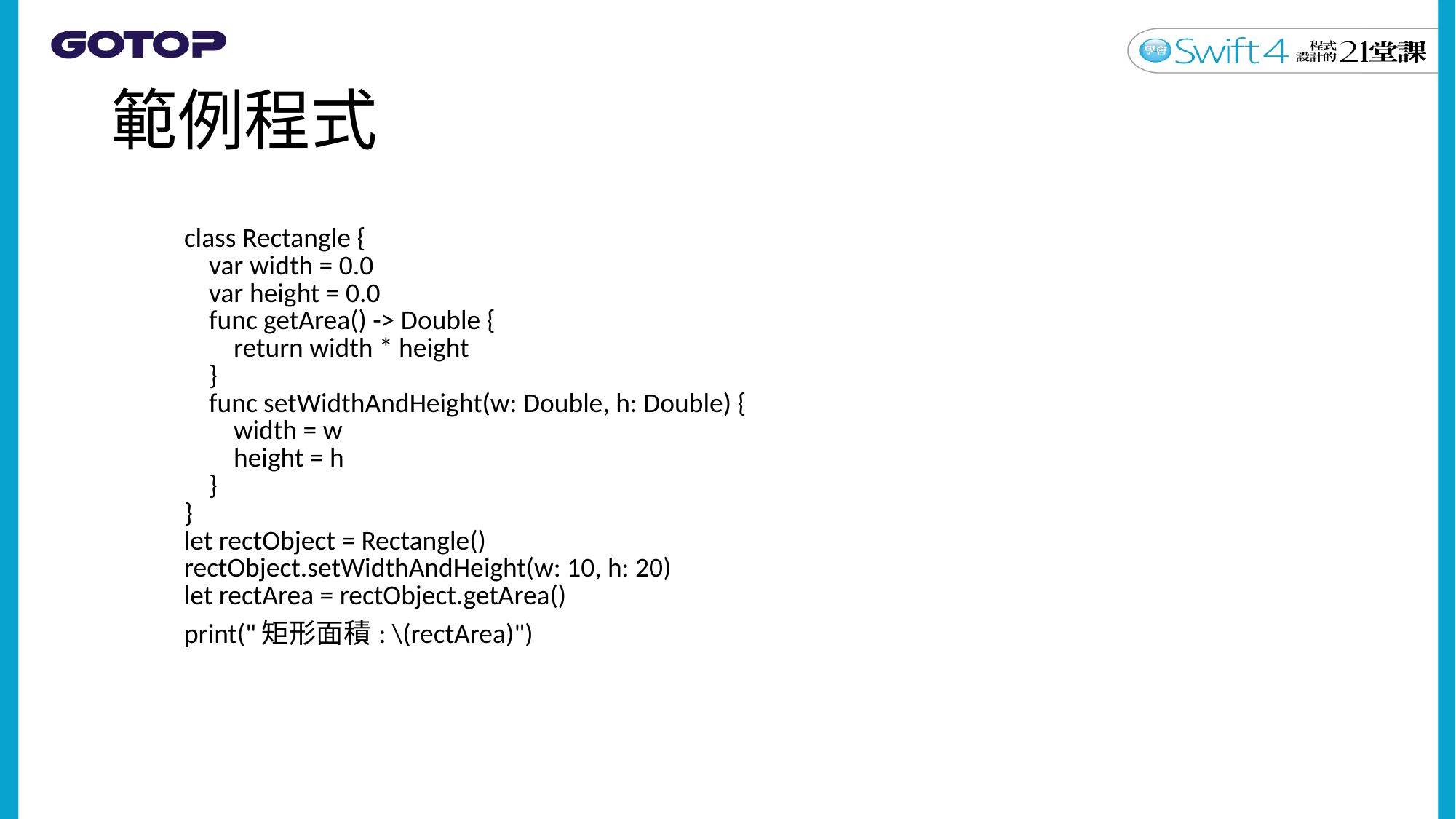

# 範例程式
| class Rectangle { var width = 0.0 var height = 0.0 func getArea() -> Double { return width \* height } func setWidthAndHeight(w: Double, h: Double) { width = w height = h } } let rectObject = Rectangle() rectObject.setWidthAndHeight(w: 10, h: 20) let rectArea = rectObject.getArea() print("矩形面積: \(rectArea)") |
| --- |